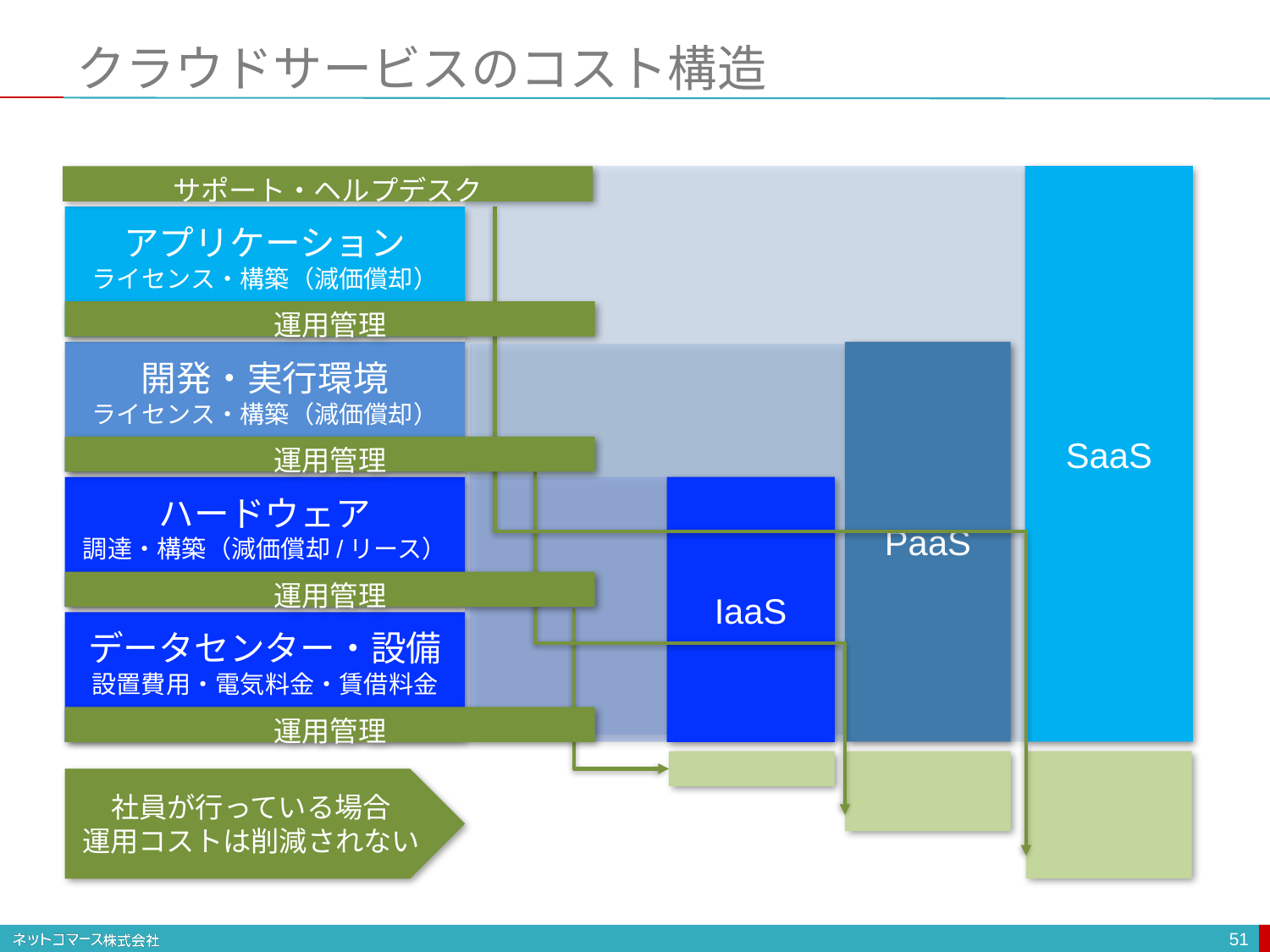

# クラウドサービスのコスト構造

サポート・ヘルプデスク
SaaS
アプリケーション
ライセンス・構築（減価償却）

運用管理
開発・実行環境
ライセンス・構築（減価償却）

PaaS

運用管理

ハードウェア
調達・構築（減価償却/リース）

IaaS
運用管理
データセンター・設備
設置費用・電気料金・賃借料金

運用管理

社員が行っている場合
運用コストは削減されない
51